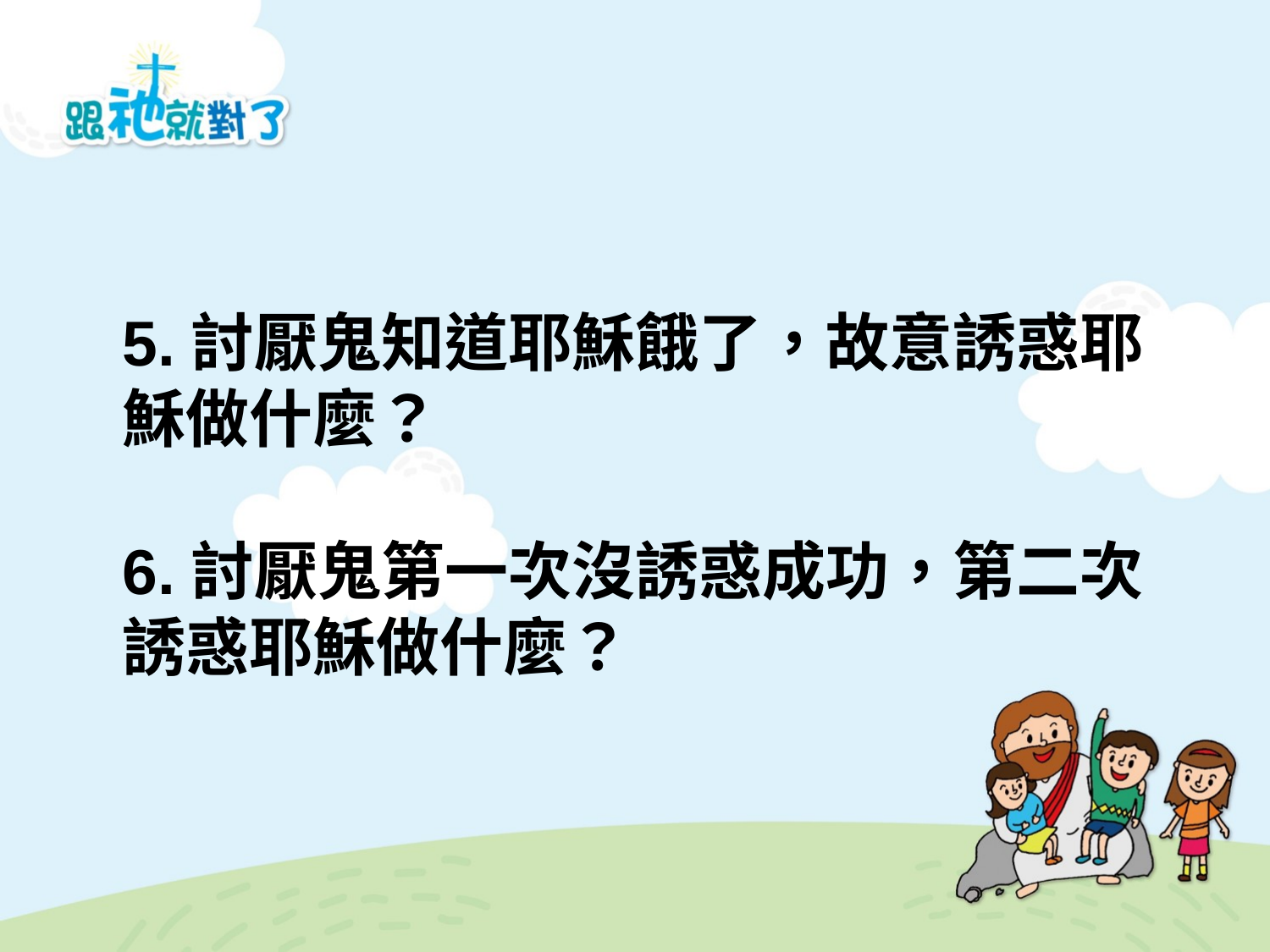

5.討厭鬼知道耶穌餓了，故意誘惑耶穌做什麼？

6.討厭鬼第一次沒誘惑成功，第二次誘惑耶穌做什麼？